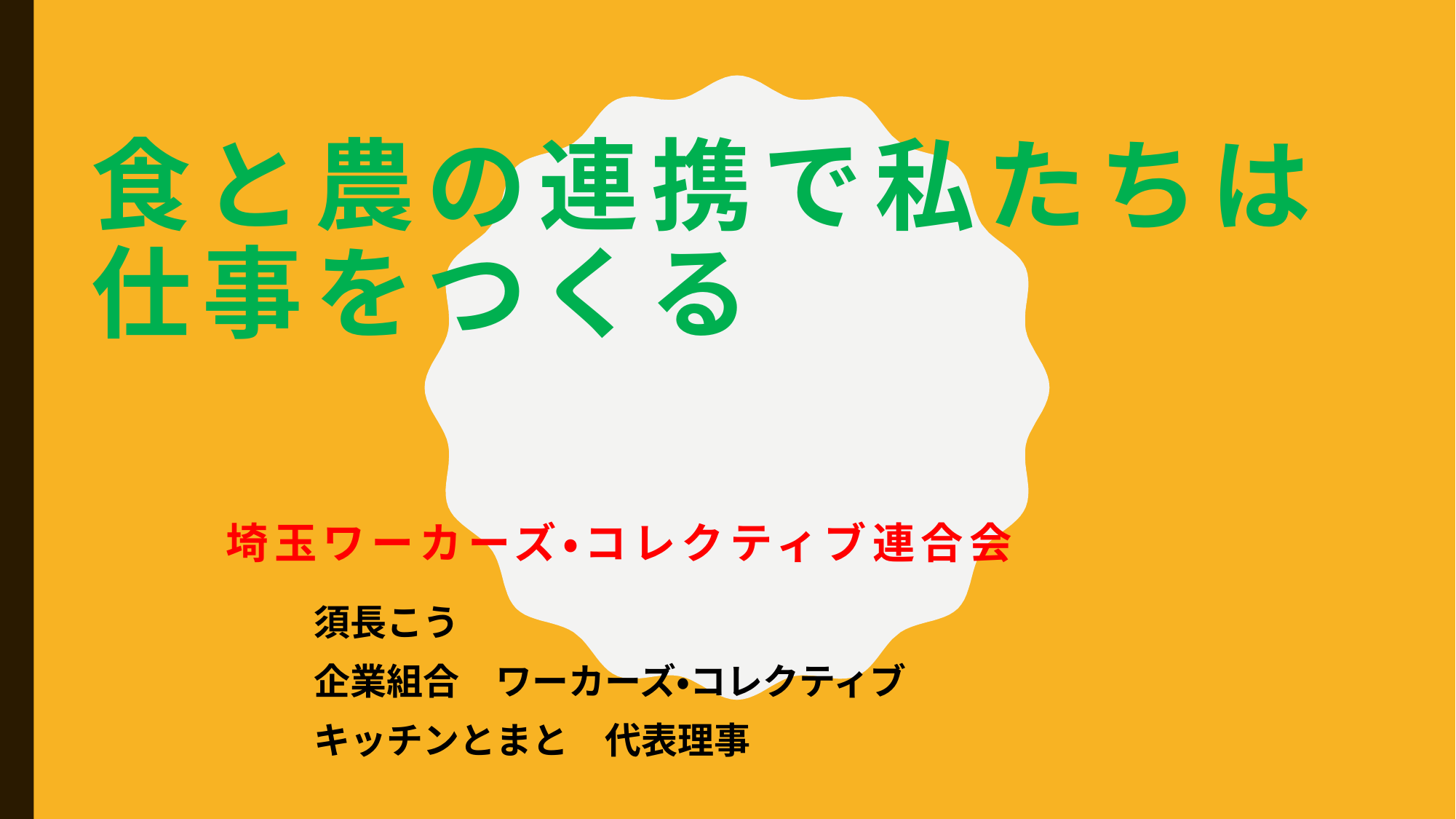

# 食と農の連携で私たちは仕事をつくる
埼玉ワーカーズ・コレクティブ連合会
須長こう
企業組合　ワーカーズ・コレクティブ
キッチンとまと　代表理事